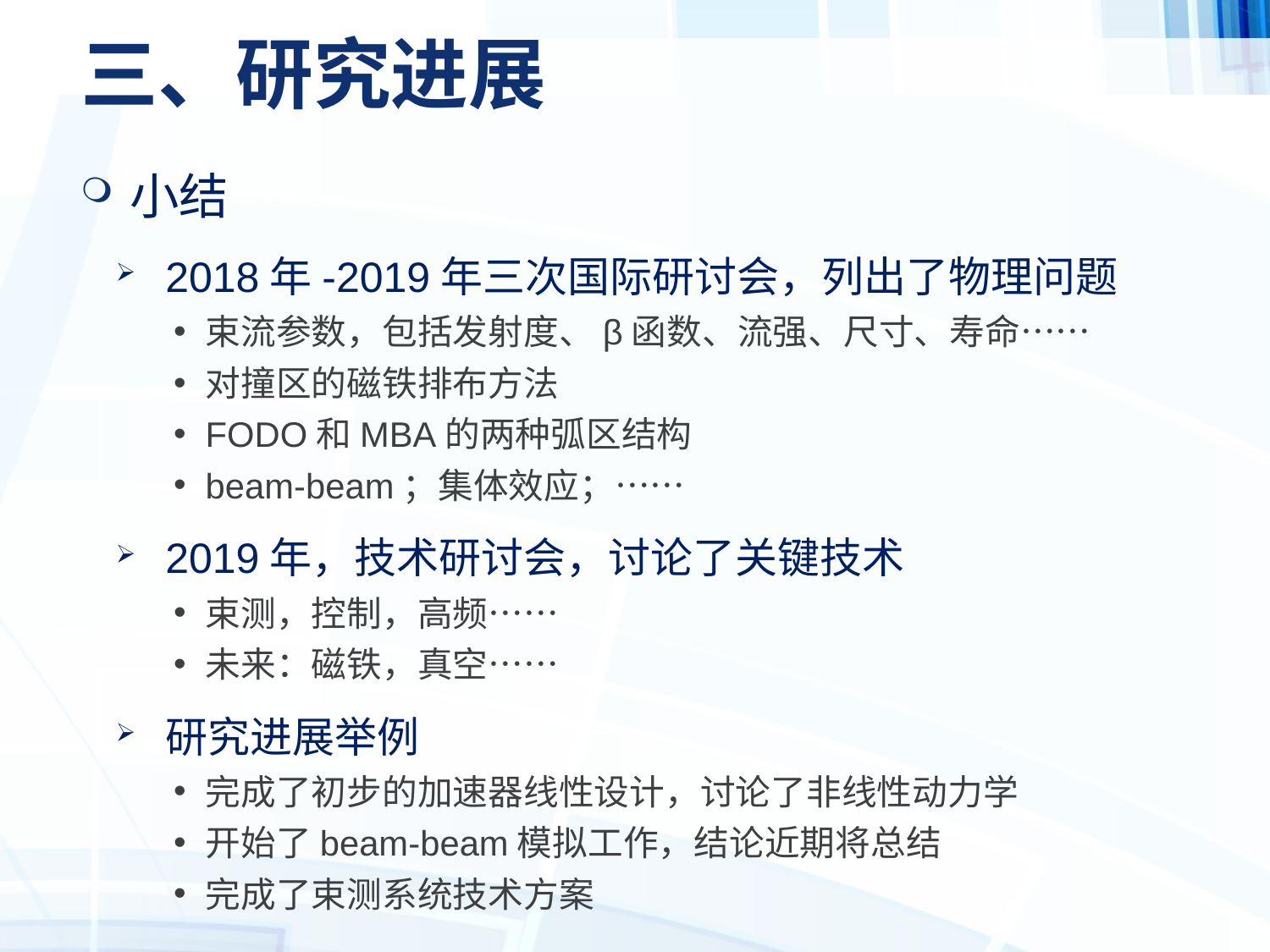

# 三、研究进展
小结
2018年-2019年三次国际研讨会，列出了物理问题
束流参数，包括发射度、β函数、流强、尺寸、寿命……
对撞区的磁铁排布方法
FODO和MBA的两种弧区结构
beam-beam；集体效应；……
2019年，技术研讨会，讨论了关键技术
束测，控制，高频……
未来：磁铁，真空……
研究进展举例
完成了初步的加速器线性设计，讨论了非线性动力学
开始了beam-beam模拟工作，结论近期将总结
完成了束测系统技术方案